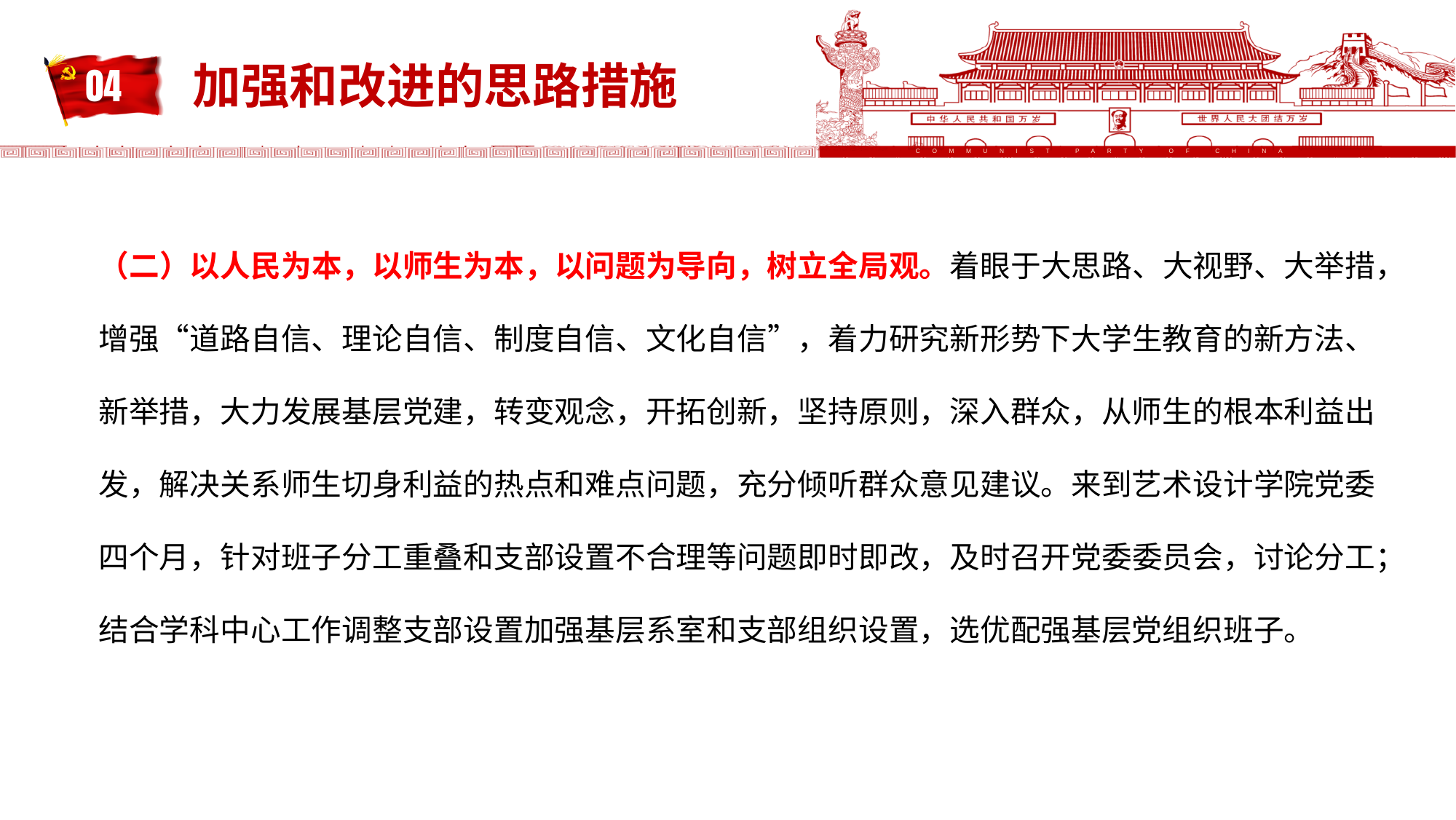

加强和改进的思路措施
（二）以人民为本，以师生为本，以问题为导向，树立全局观。着眼于大思路、大视野、大举措，增强“道路自信、理论自信、制度自信、文化自信”，着力研究新形势下大学生教育的新方法、新举措，大力发展基层党建，转变观念，开拓创新，坚持原则，深入群众，从师生的根本利益出发，解决关系师生切身利益的热点和难点问题，充分倾听群众意见建议。来到艺术设计学院党委四个月，针对班子分工重叠和支部设置不合理等问题即时即改，及时召开党委委员会，讨论分工；结合学科中心工作调整支部设置加强基层系室和支部组织设置，选优配强基层党组织班子。